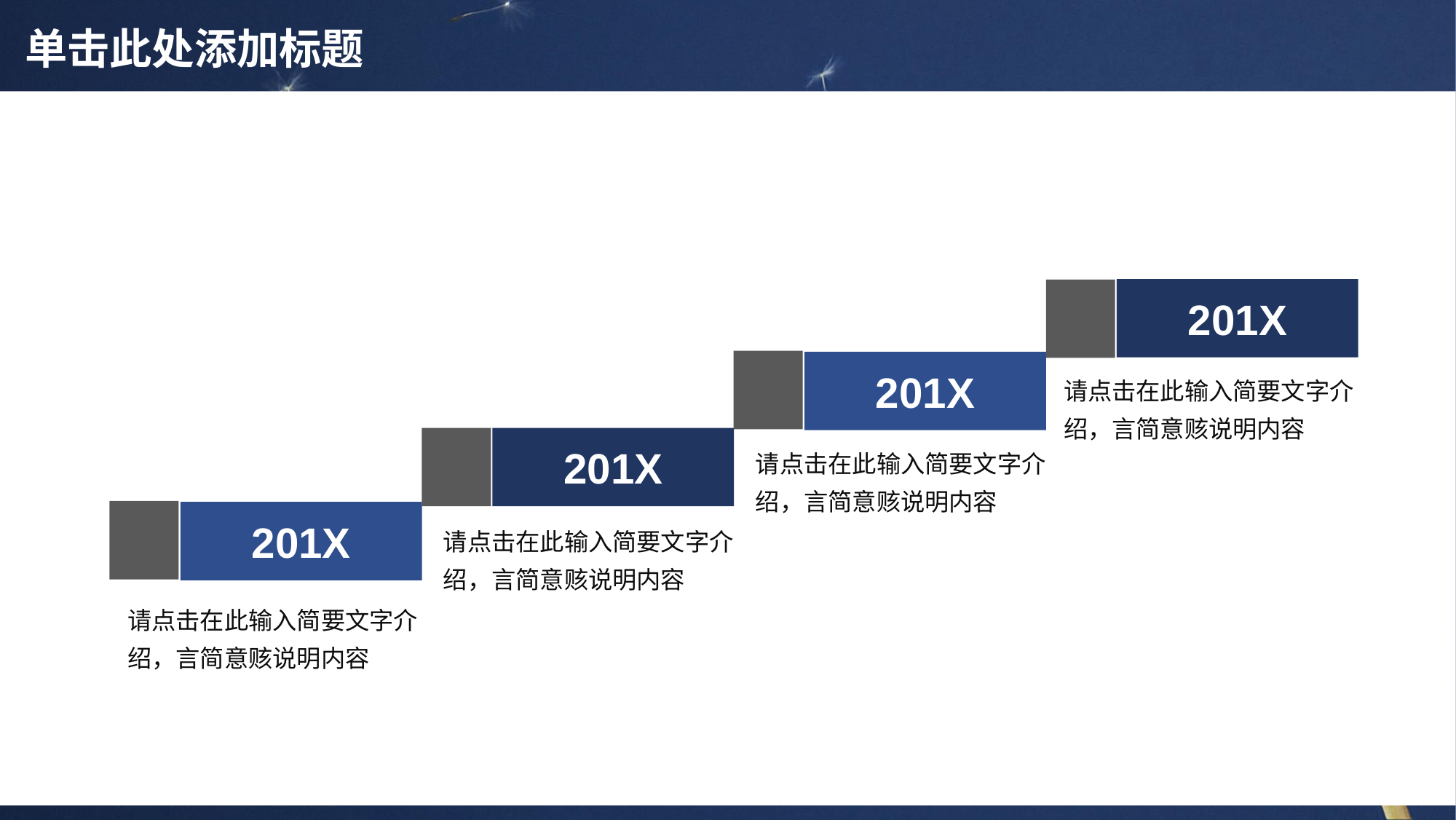

# 单击此处添加标题
201X

201X
请点击在此输入简要文字介绍，言简意赅说明内容

201X
请点击在此输入简要文字介绍，言简意赅说明内容

201X
请点击在此输入简要文字介绍，言简意赅说明内容
请点击在此输入简要文字介绍，言简意赅说明内容